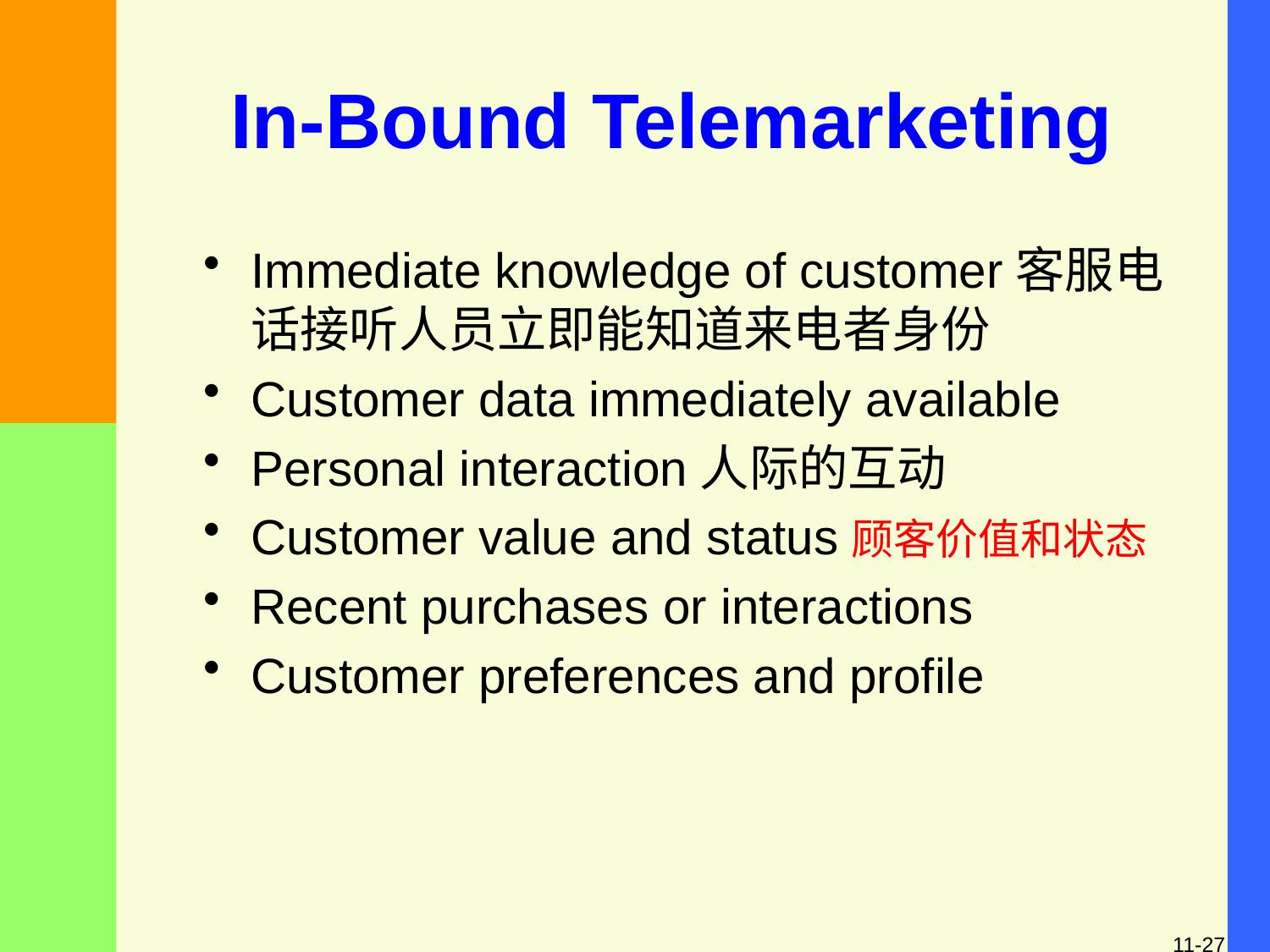

# In-Bound Telemarketing
Immediate knowledge of customer客服电话接听人员立即能知道来电者身份
Customer data immediately available
Personal interaction人际的互动
Customer value and status顾客价值和状态
Recent purchases or interactions
Customer preferences and profile

11-27